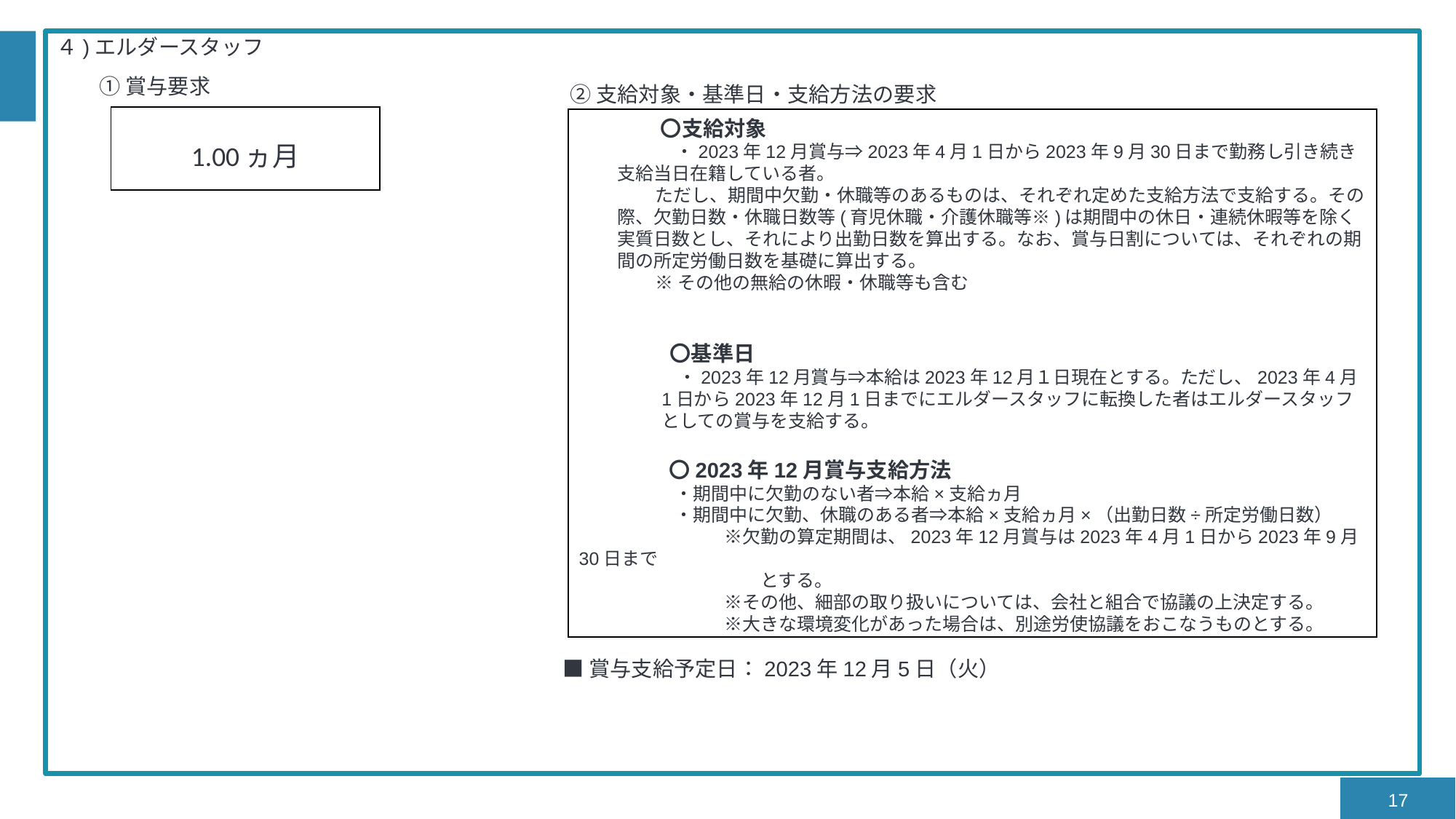

４)エルダースタッフ

①賞与要求
②支給対象・基準日・支給方法の要求

| 1.00ヵ月 |
| --- |
 〇支給対象
    ・2023年12月賞与⇒2023年4月1日から2023年9月30日まで勤務し引き続き支給当日在籍している者。
ただし、期間中欠勤・休職等のあるものは、それぞれ定めた支給方法で支給する。その際、欠勤日数・休職日数等(育児休職・介護休職等※)は期間中の休日・連続休暇等を除く実質日数とし、それにより出勤日数を算出する。なお、賞与日割については、それぞれの期間の所定労働日数を基礎に算出する。
※その他の無給の休暇・休職等も含む

〇基準日
     ・2023年12月賞与⇒本給は2023年12月１日現在とする。ただし、2023年4月1日から2023年12月1日までにエルダースタッフに転換した者はエルダースタッフとしての賞与を支給する。

  〇2023年12月賞与支給方法
     ・期間中に欠勤のない者⇒本給×支給ヵ月
     ・期間中に欠勤、休職のある者⇒本給×支給ヵ月×（出勤日数÷所定労働日数）
　　　　　　　　※欠勤の算定期間は、2023年12月賞与は2023年4月1日から2023年9月30日まで
　　　　　　　　　　とする。
　　　　　　　　※その他、細部の取り扱いについては、会社と組合で協議の上決定する。
　　　　　　　　※大きな環境変化があった場合は、別途労使協議をおこなうものとする。

■賞与支給予定日：2023年12月5日（火）

17